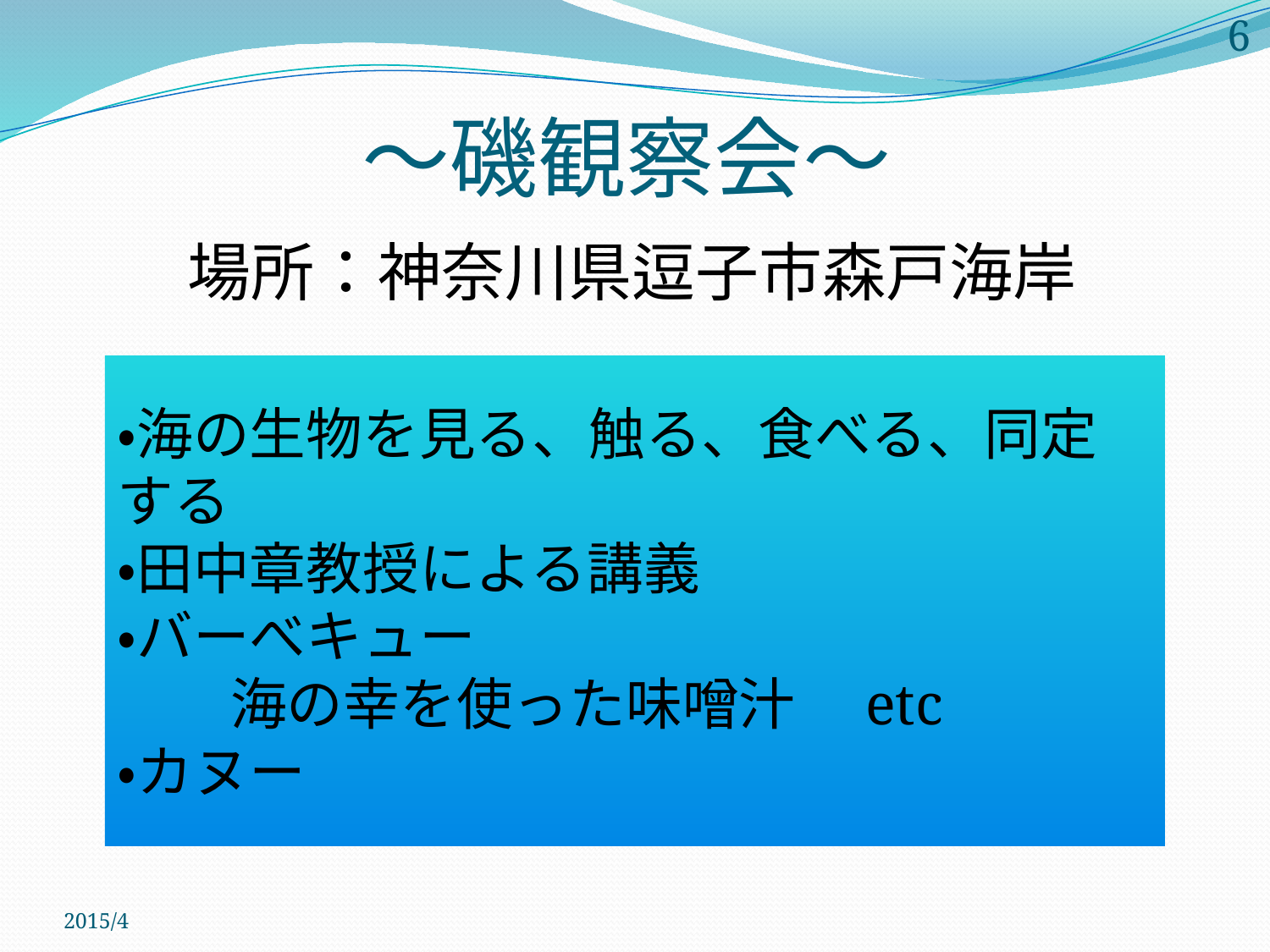

6
～磯観察会～
場所：神奈川県逗子市森戸海岸
・海の生物を見る、触る、食べる、同定する
・田中章教授による講義
・バーべキュー
　　海の幸を使った味噌汁　etc
・カヌー
2015/4